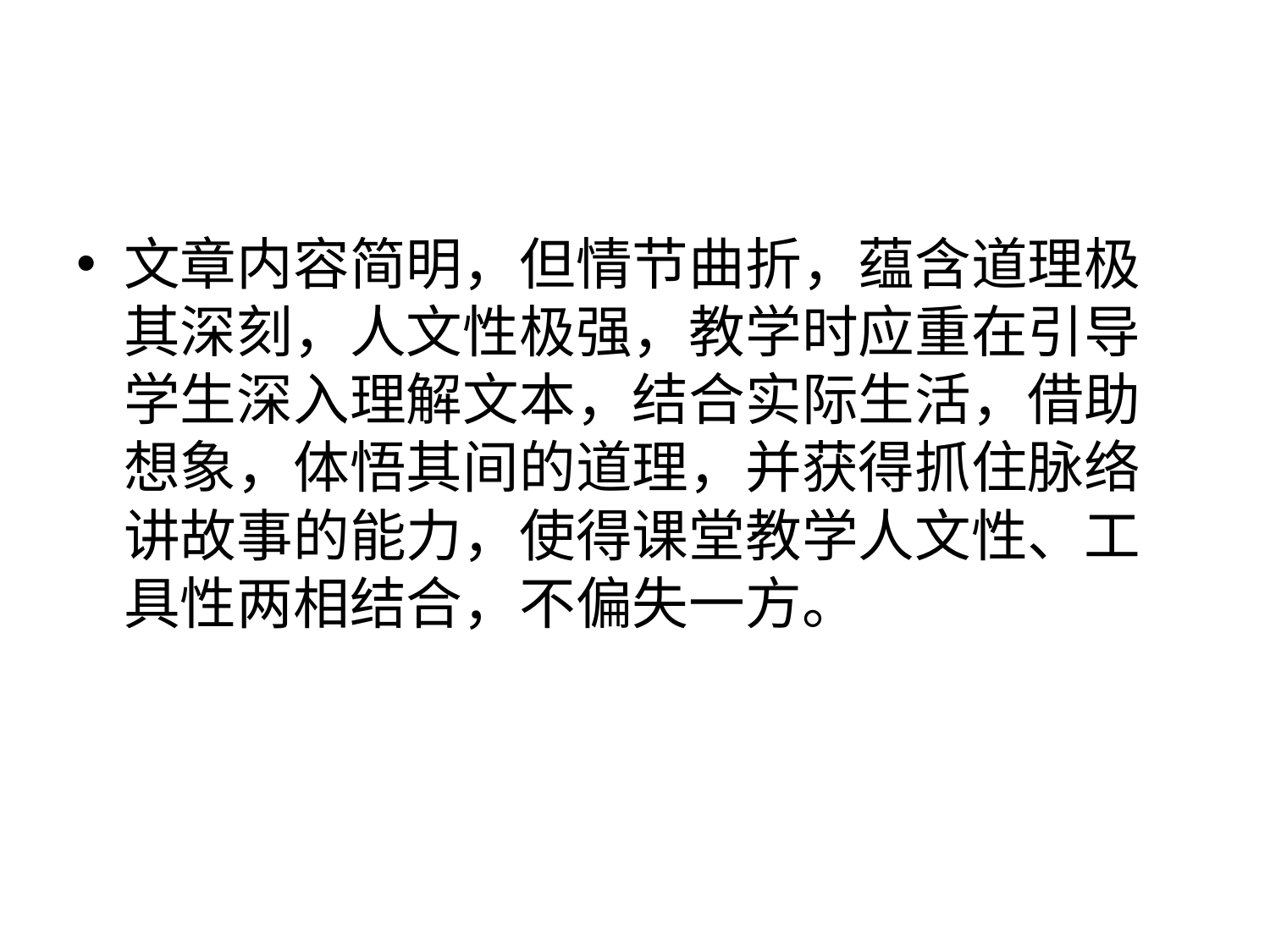

文章内容简明，但情节曲折，蕴含道理极其深刻，人文性极强，教学时应重在引导学生深入理解文本，结合实际生活，借助想象，体悟其间的道理，并获得抓住脉络讲故事的能力，使得课堂教学人文性、工具性两相结合，不偏失一方。